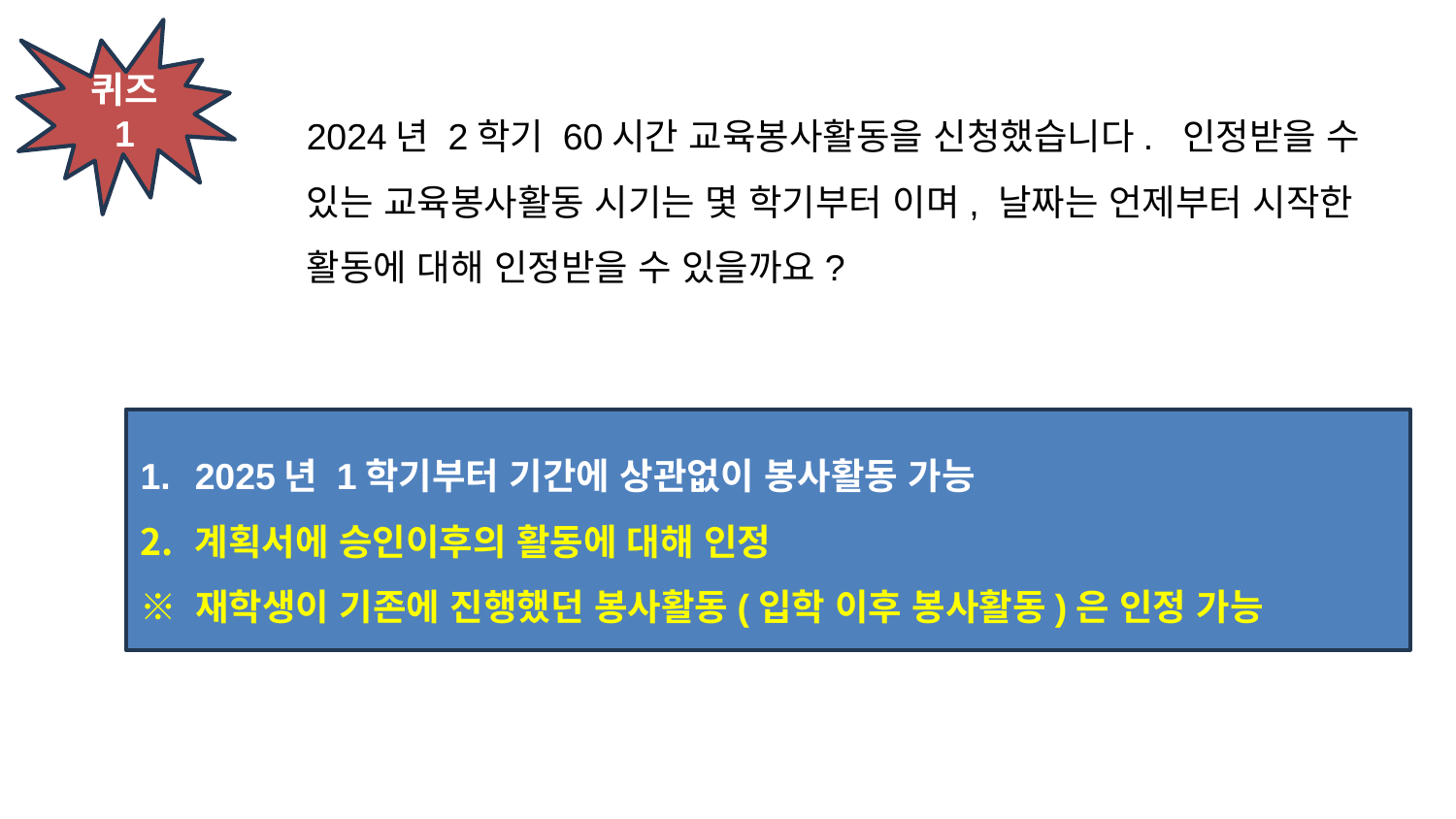

퀴즈 1
2024년 2학기 60시간 교육봉사활동을 신청했습니다.  인정받을 수 있는 교육봉사활동 시기는 몇 학기부터 이며, 날짜는 언제부터 시작한 활동에 대해 인정받을 수 있을까요?
2025년 1학기부터 기간에 상관없이 봉사활동 가능
계획서에 승인이후의 활동에 대해 인정
※ 재학생이 기존에 진행했던 봉사활동(입학 이후 봉사활동)은 인정 가능